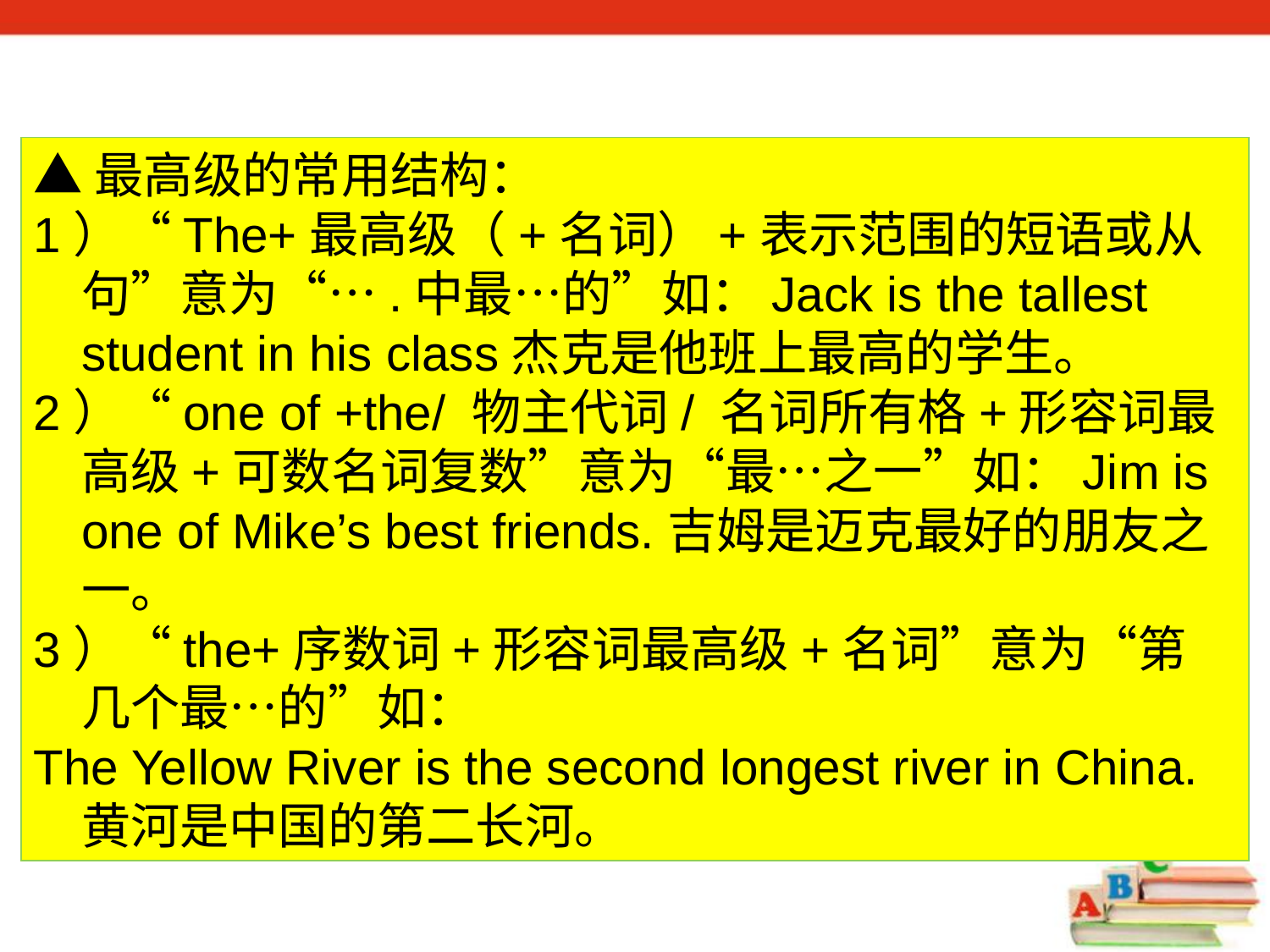

▲最高级的常用结构：
1）“The+最高级（+名词）+表示范围的短语或从句”意为“….中最…的”如：Jack is the tallest student in his class杰克是他班上最高的学生。
2）“one of +the/ 物主代词/ 名词所有格+形容词最高级+可数名词复数”意为“最…之一”如：Jim is one of Mike’s best friends.吉姆是迈克最好的朋友之一。
3）“the+序数词+形容词最高级+名词”意为“第几个最…的”如：
The Yellow River is the second longest river in China.黄河是中国的第二长河。